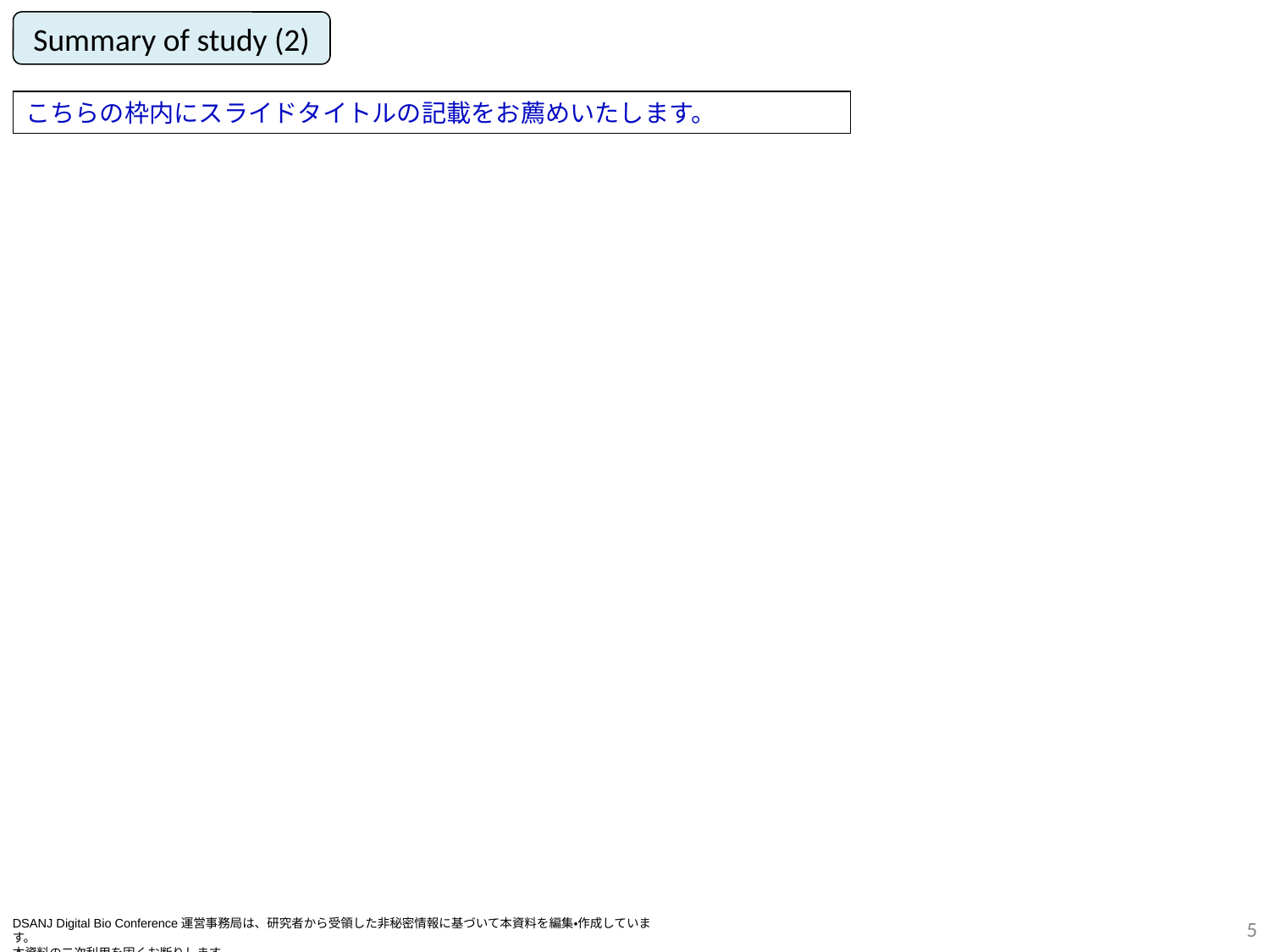

Summary of study (2)
こちらの枠内にスライドタイトルの記載をお薦めいたします。
5
DSANJ Digital Bio Conference運営事務局は、研究者から受領した非秘密情報に基づいて本資料を編集・作成しています。
本資料の二次利用を固くお断りします。